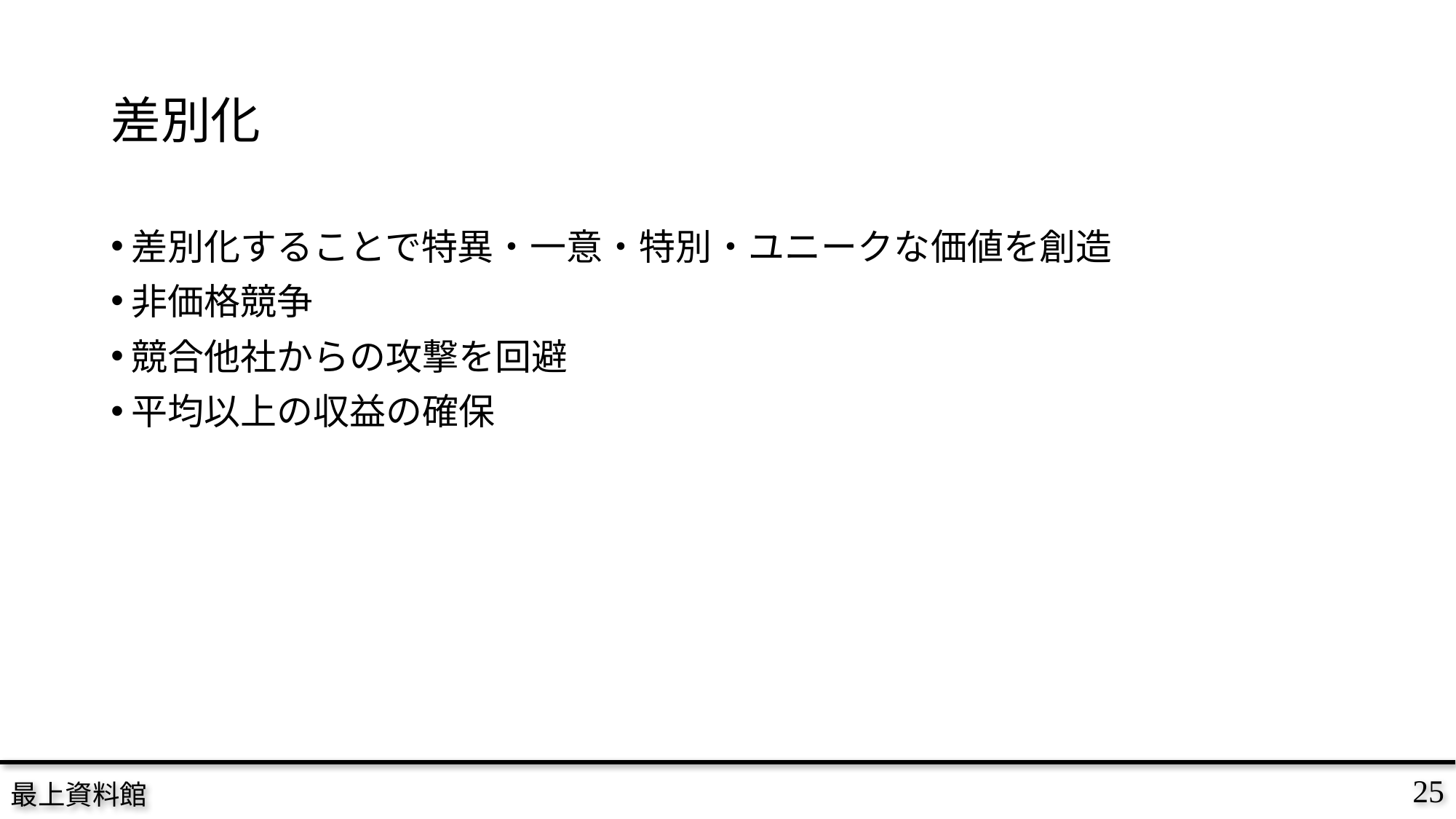

# 差別化
差別化することで特異・一意・特別・ユニークな価値を創造
非価格競争
競合他社からの攻撃を回避
平均以上の収益の確保